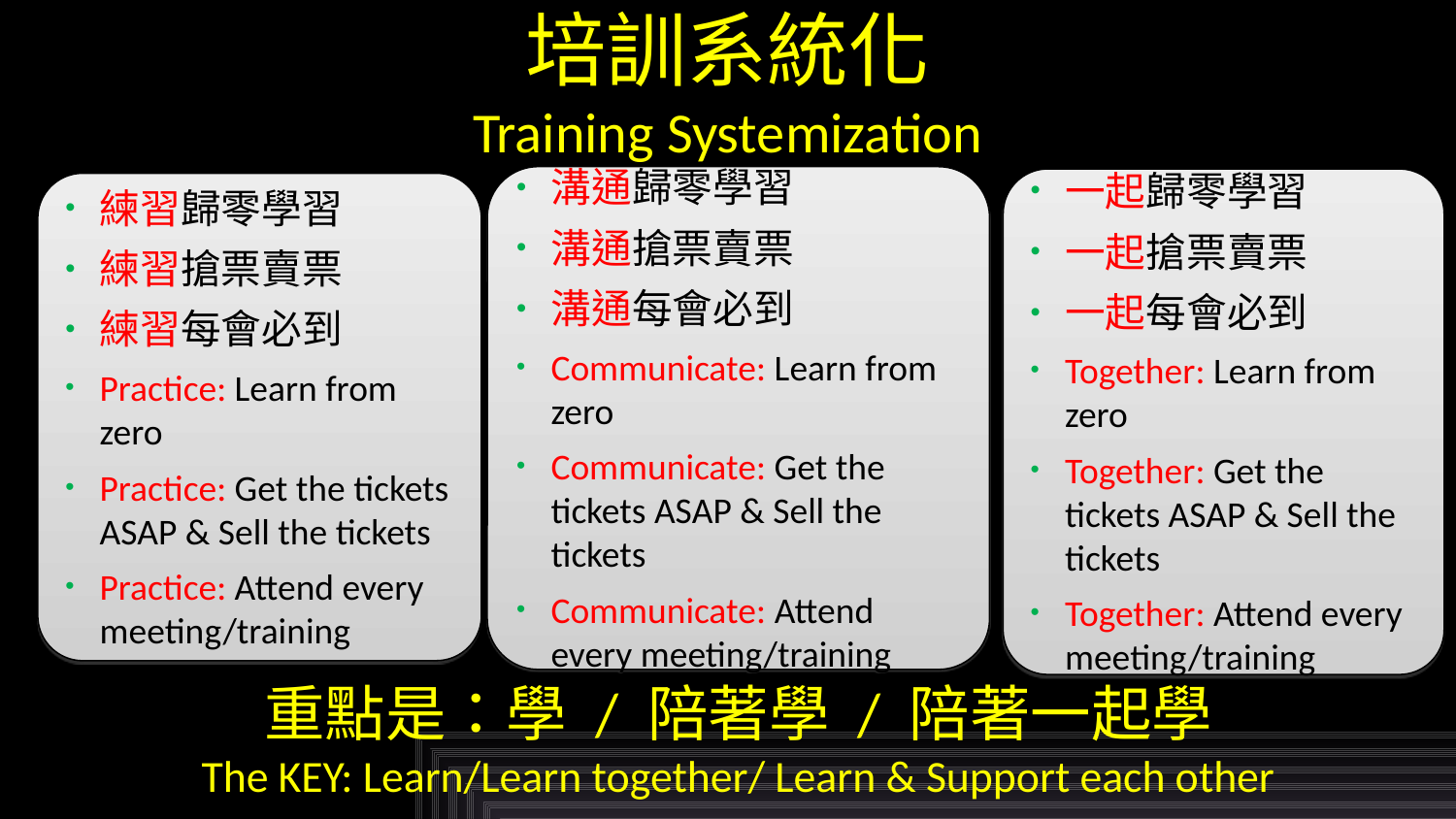

培訓系統化
Training Systemization
溝通歸零學習
溝通搶票賣票
溝通每會必到
Communicate: Learn from zero
Communicate: Get the tickets ASAP & Sell the tickets
Communicate: Attend every meeting/training
一起歸零學習
一起搶票賣票
一起每會必到
Together: Learn from zero
Together: Get the tickets ASAP & Sell the tickets
Together: Attend every meeting/training
練習歸零學習
練習搶票賣票
練習每會必到
Practice: Learn from zero
Practice: Get the tickets ASAP & Sell the tickets
Practice: Attend every meeting/training
重點是：學 / 陪著學 / 陪著一起學
The KEY: Learn/Learn together/ Learn & Support each other